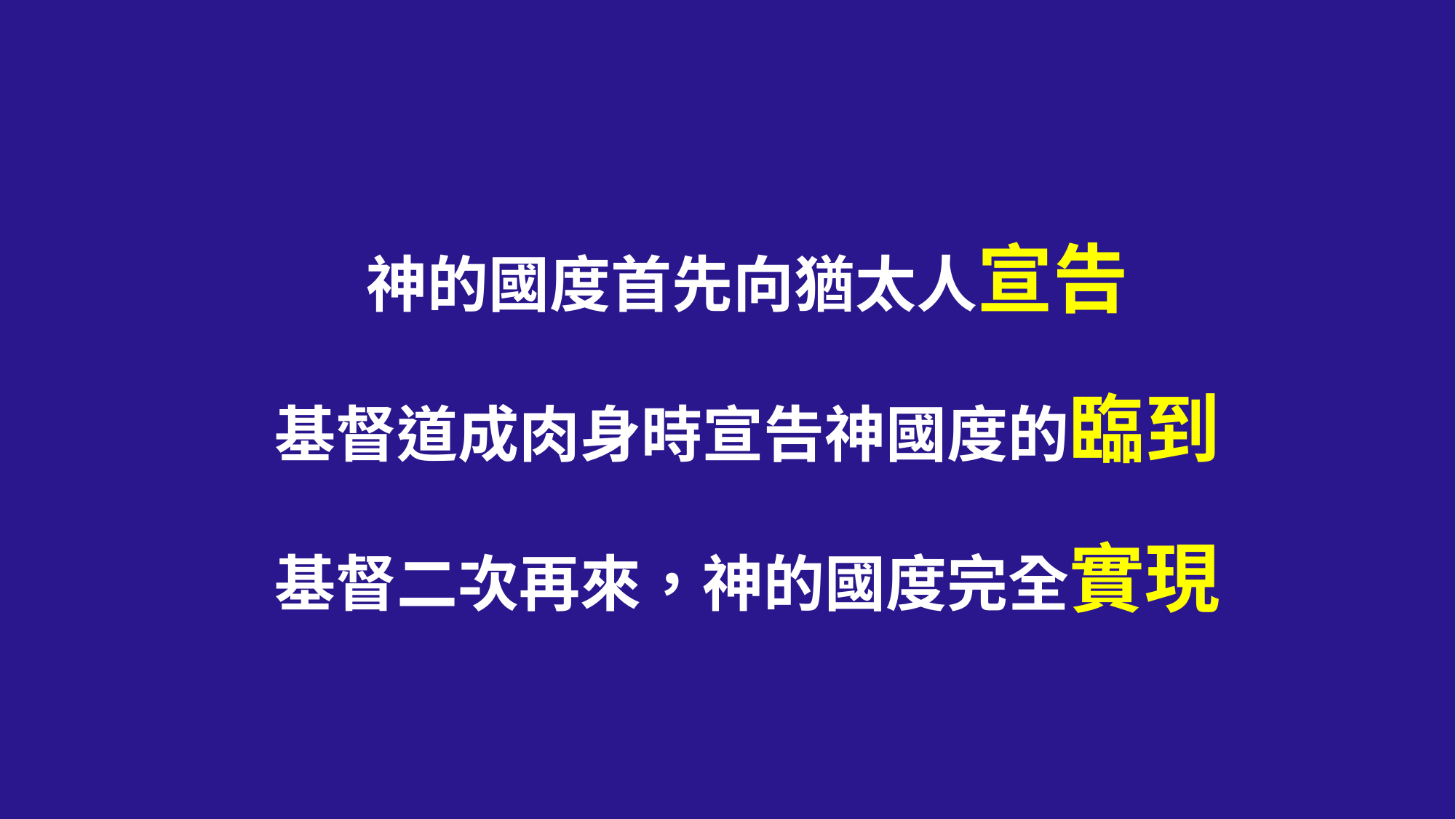

神的國度首先向猶太人宣告
基督道成肉身時宣告神國度的臨到
基督二次再來，神的國度完全實現